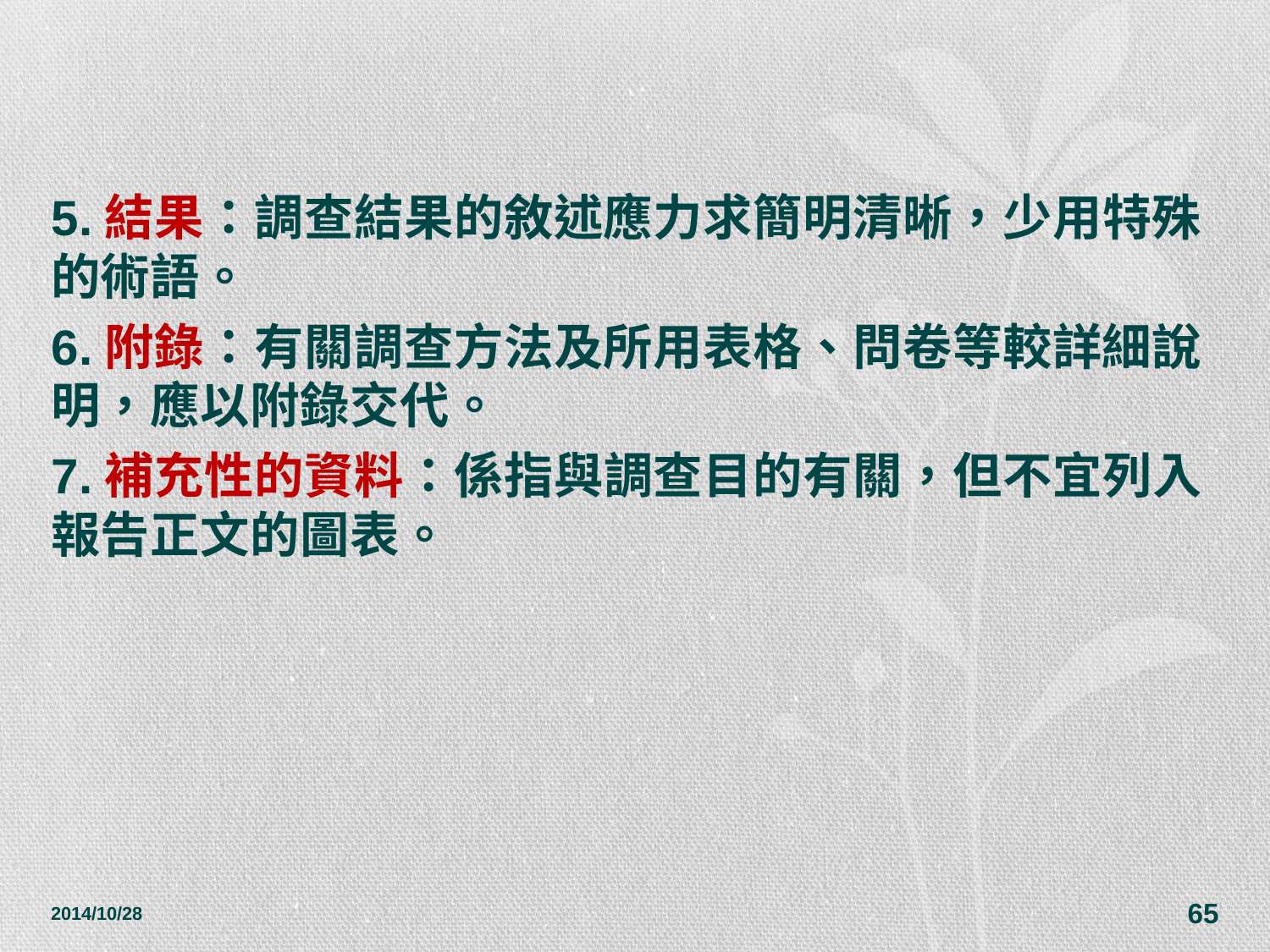

#
5.結果：調查結果的敘述應力求簡明清晰，少用特殊的術語。
6.附錄：有關調查方法及所用表格、問卷等較詳細說明，應以附錄交代。
7.補充性的資料：係指與調查目的有關，但不宜列入報告正文的圖表。

2014/10/28
65